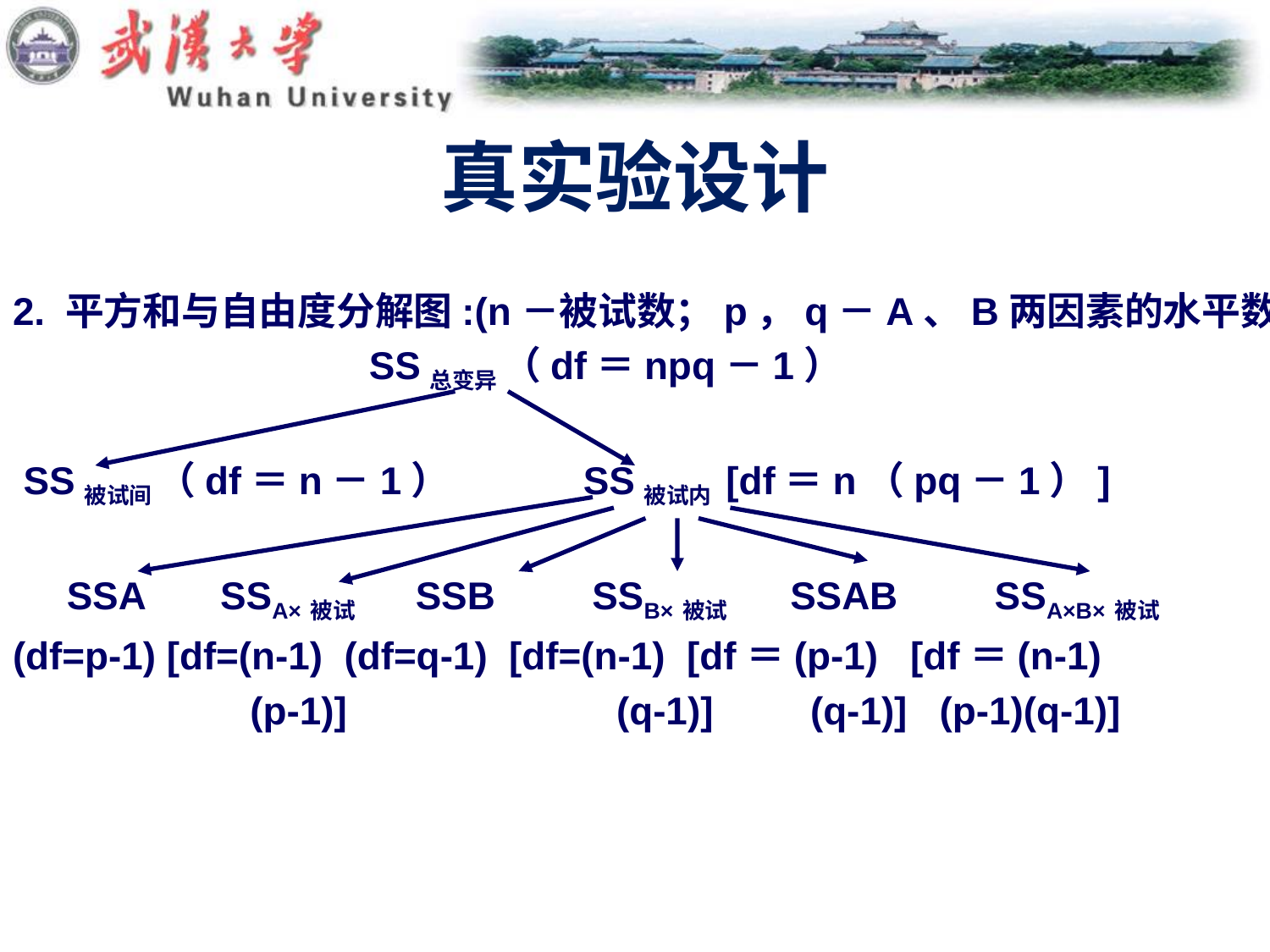

# 真实验设计
2. 平方和与自由度分解图:(n－被试数；p，q－A、B两因素的水平数)
                                 SS总变异 （df＝npq－1）

 SS被试间 （df＝n－1）              SS被试内 [df＝n（pq－1）]

     SSA       SSA×被试          SSB         SSB×被试      SSAB         SSA×B×被试
(df=p-1) [df=(n-1)  (df=q-1)  [df=(n-1)  [df＝(p-1)   [df＝(n-1)
                      (p-1)]                         (q-1)]         (q-1)]   (p-1)(q-1)]